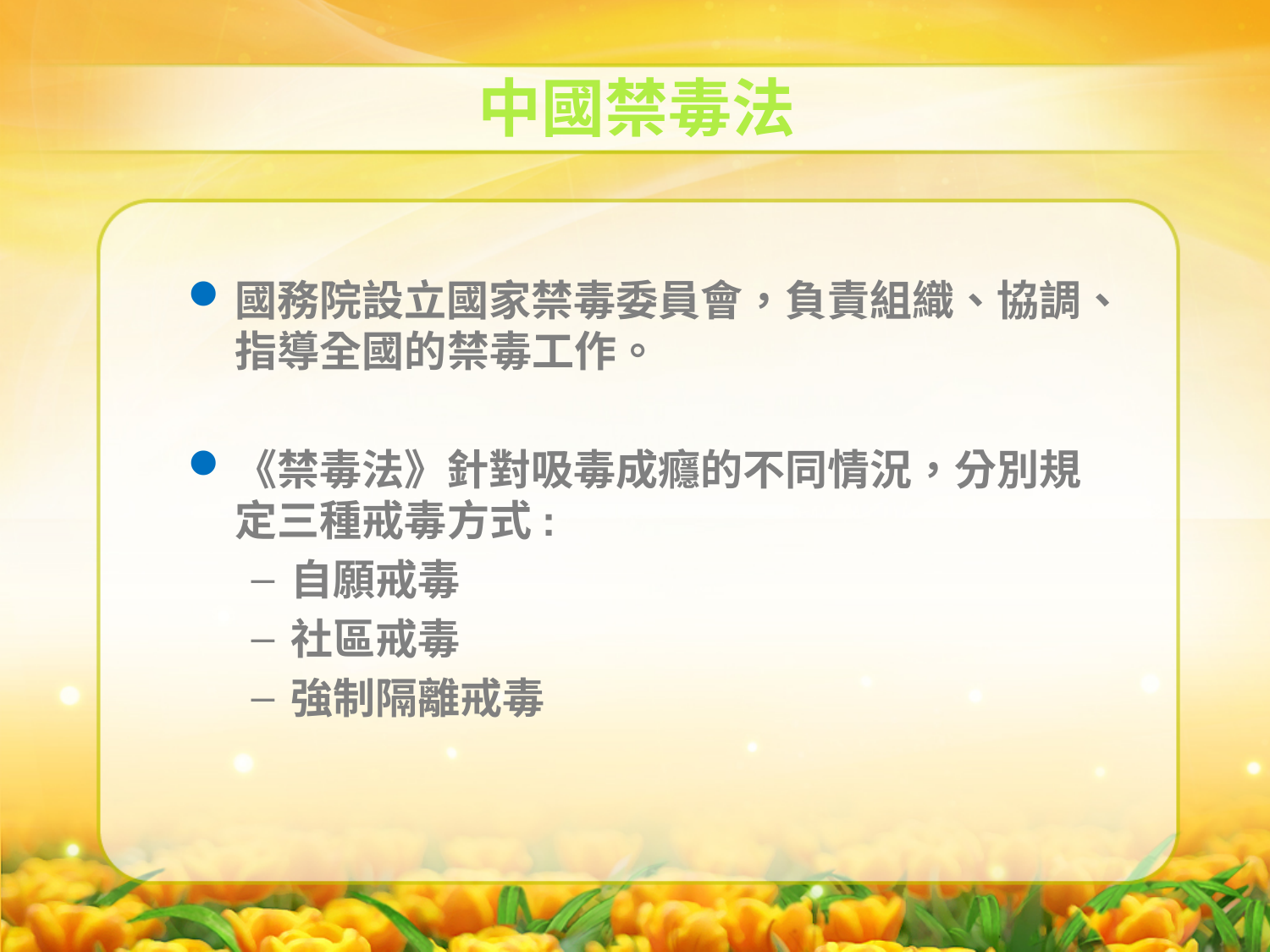

中國禁毒法
國務院設立國家禁毒委員會，負責組織、協調、指導全國的禁毒工作。

《禁毒法》針對吸毒成癮的不同情況，分別規定三種戒毒方式:
自願戒毒
社區戒毒
強制隔離戒毒